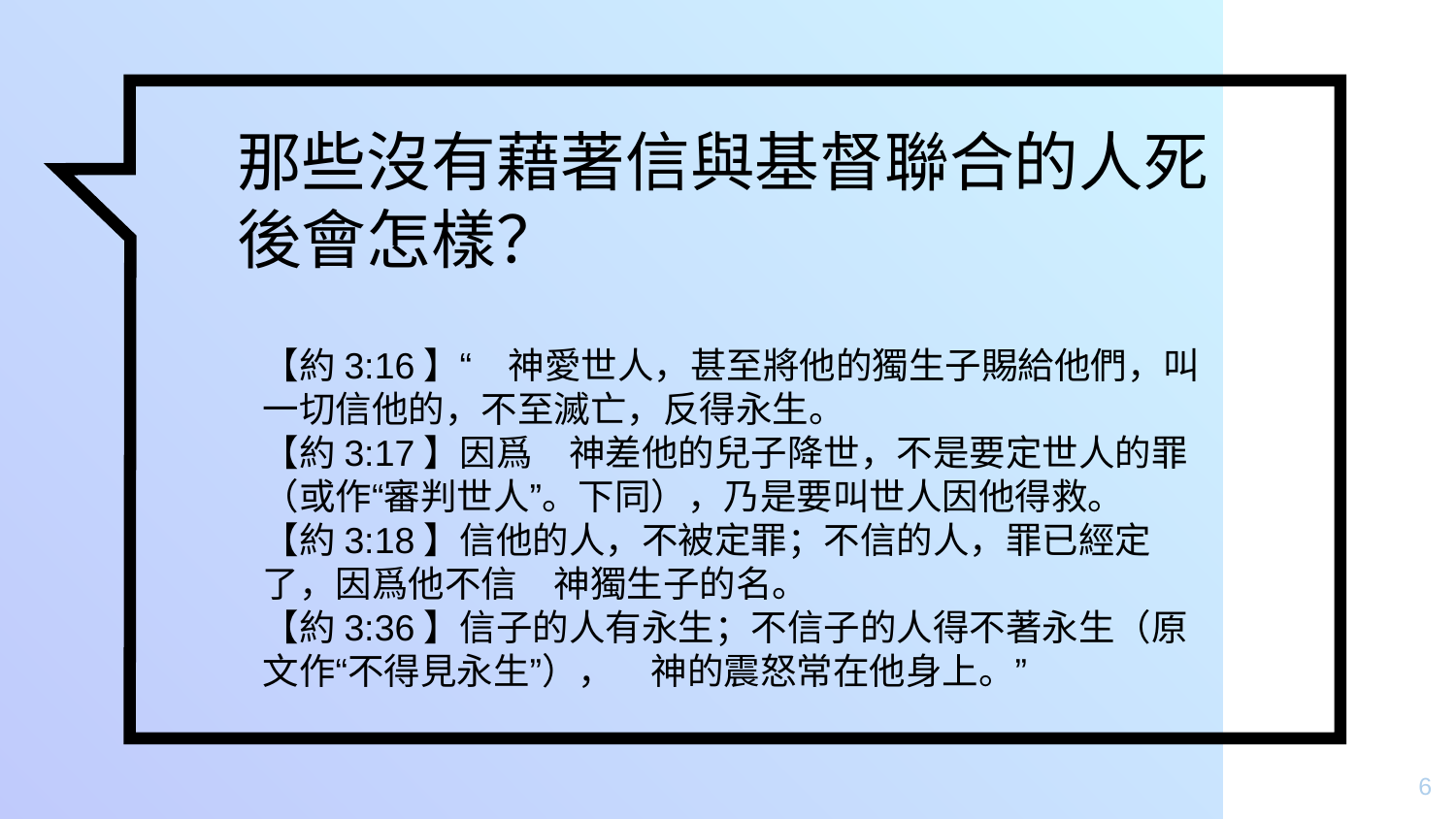

那些沒有藉著信與基督聯合的人死後會怎樣？
【約3:16】“　神愛世人，甚至將他的獨生子賜給他們，叫一切信他的，不至滅亡，反得永生。
【約3:17】因爲　神差他的兒子降世，不是要定世人的罪（或作“審判世人”。下同），乃是要叫世人因他得救。
【約3:18】信他的人，不被定罪；不信的人，罪已經定了，因爲他不信　神獨生子的名。
【約3:36】信子的人有永生；不信子的人得不著永生（原文作“不得見永生”），　神的震怒常在他身上。”
6